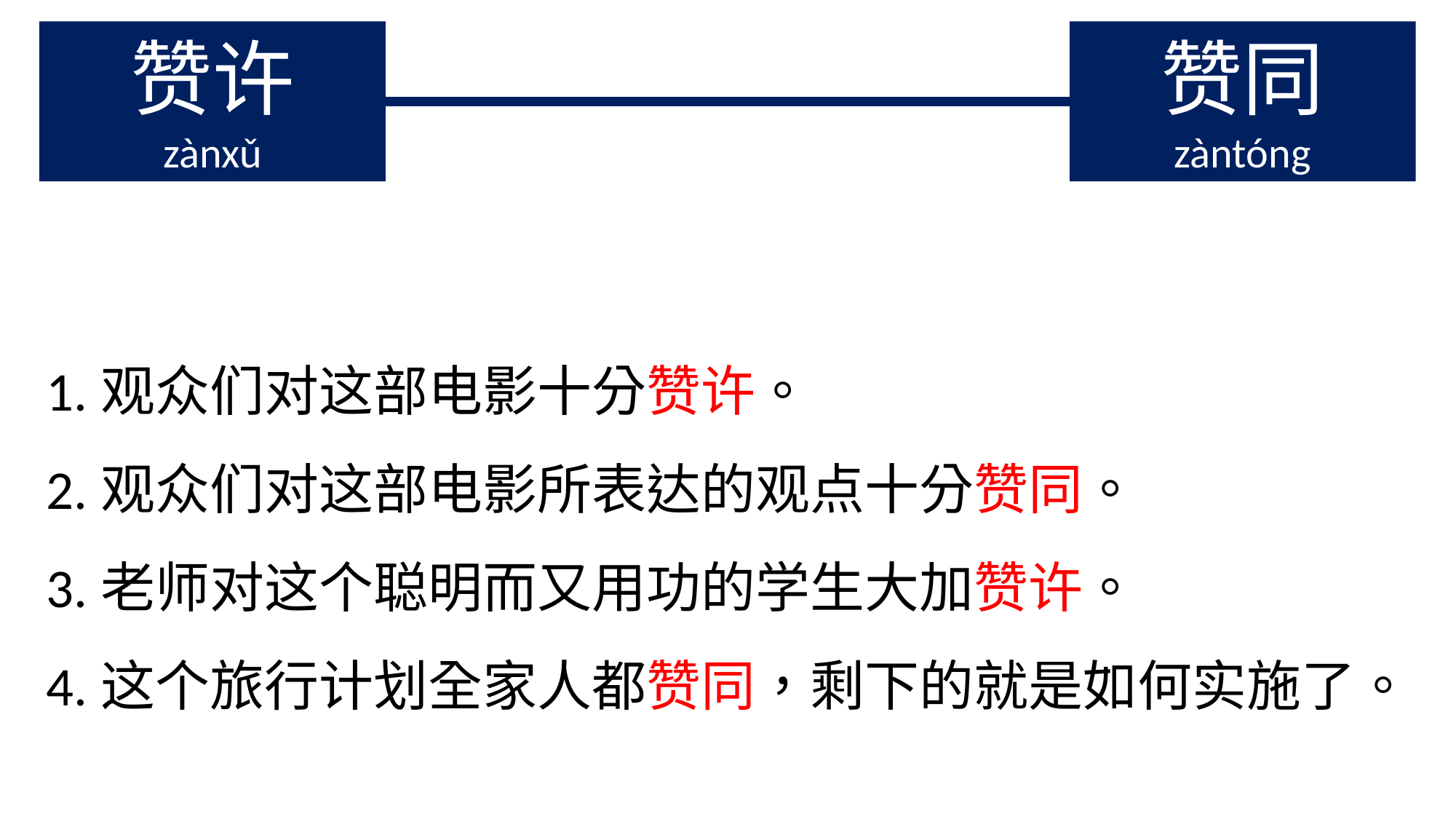

赞许
zànxǔ
赞同
zàntóng
1.观众们对这部电影十分赞许。
2.观众们对这部电影所表达的观点十分赞同。
3.老师对这个聪明而又用功的学生大加赞许。
4.这个旅行计划全家人都赞同，剩下的就是如何实施了。